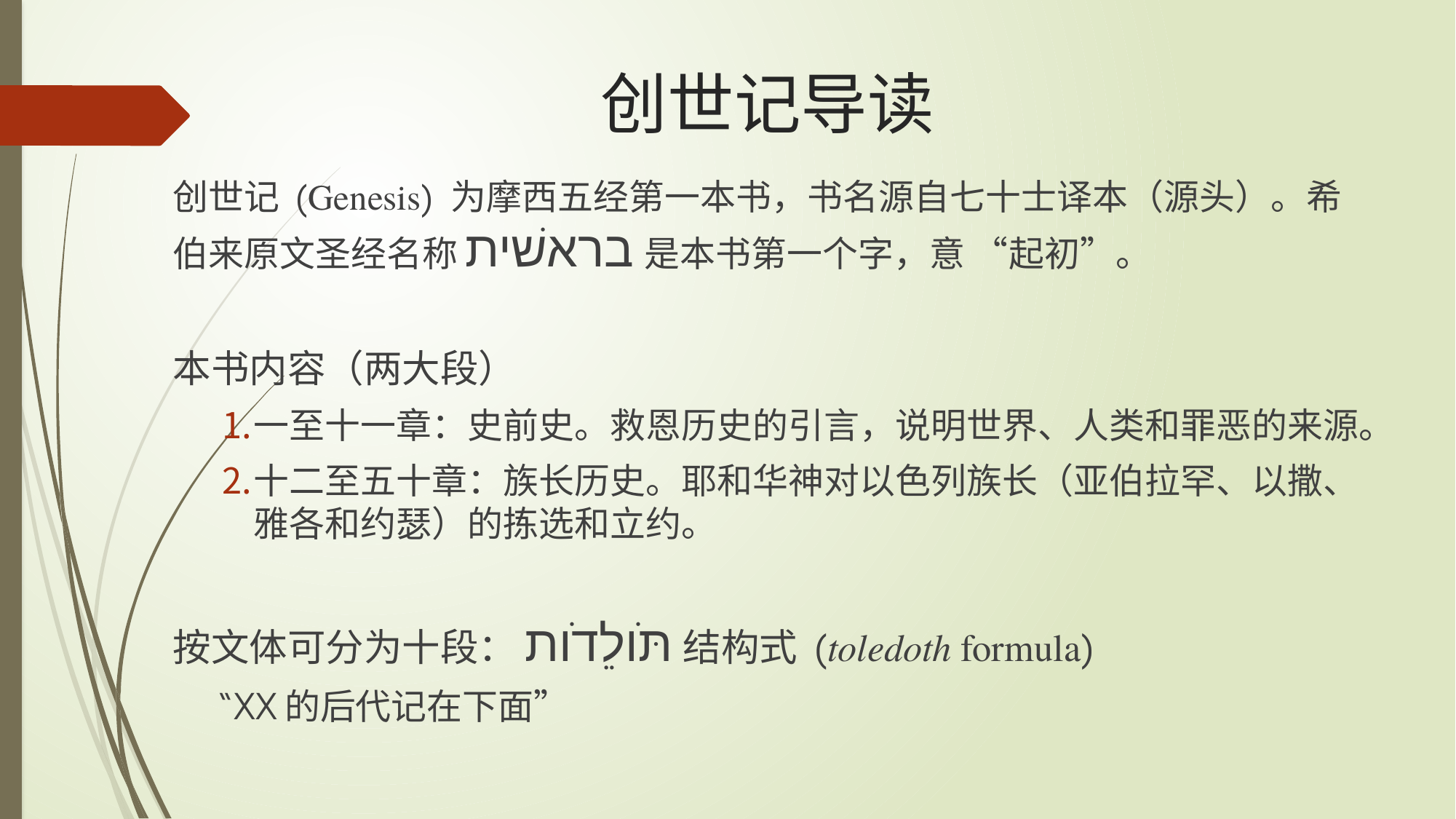

# 创世记导读
创世记 (Genesis) 为摩西五经第一本书，书名源自七十士译本（源头）。希伯来原文圣经名称בראשׁית是本书第一个字，意 “起初”。

本书内容（两大段）
一至十一章：史前史。救恩历史的引言，说明世界、人类和罪恶的来源。
十二至五十章：族长历史。耶和华神对以色列族长（亚伯拉罕、以撒、雅各和约瑟）的拣选和立约。

按文体可分为十段：תֹּולֵדֹות结构式 (toledoth formula)
“XX的后代记在下面”